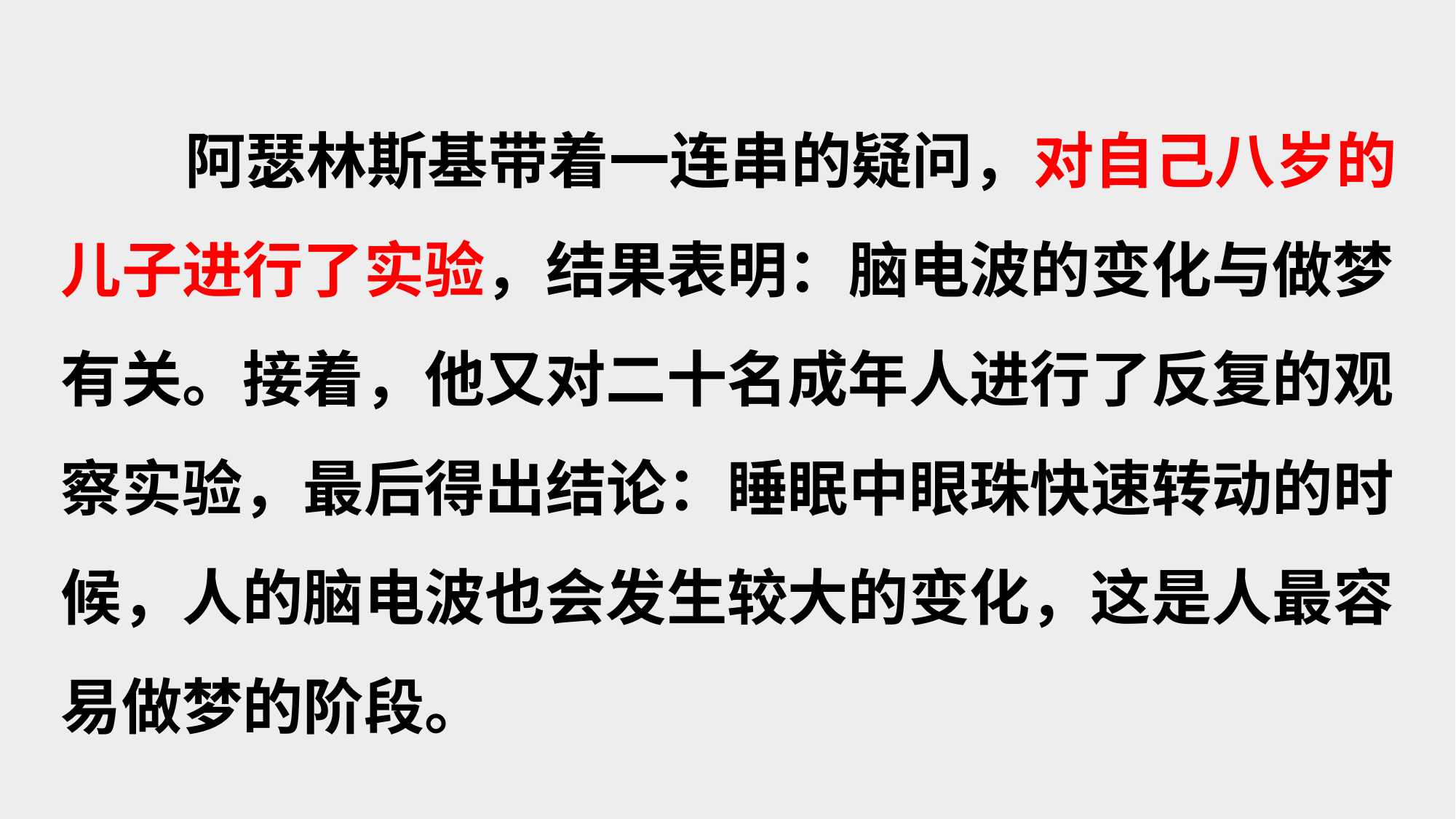

阿瑟林斯基带着一连串的疑问，对自己八岁的儿子进行了实验，结果表明：脑电波的变化与做梦有关。接着，他又对二十名成年人进行了反复的观察实验，最后得出结论：睡眠中眼珠快速转动的时候，人的脑电波也会发生较大的变化，这是人最容易做梦的阶段。